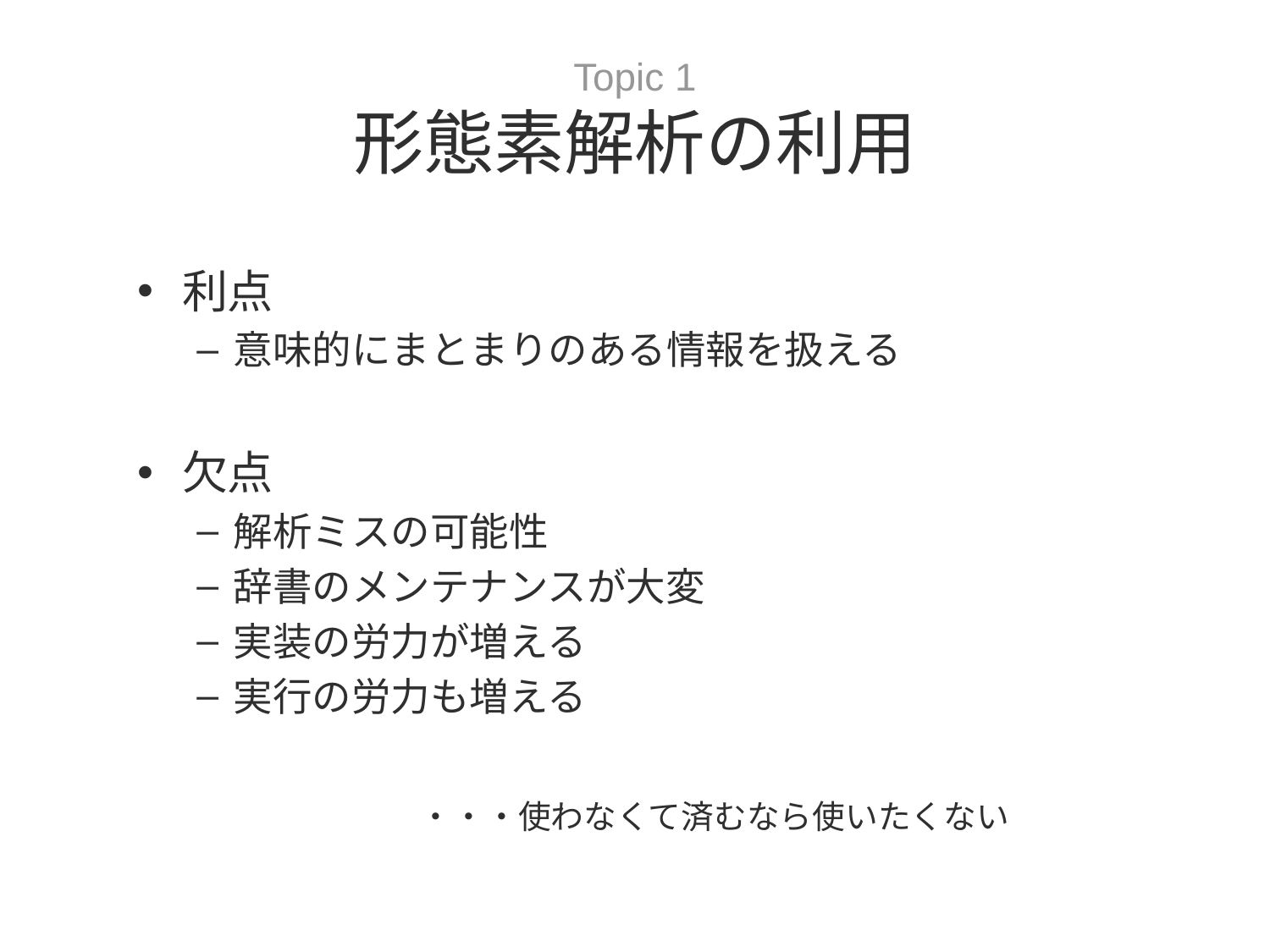

# Topic 1 形態素解析の利用
利点
意味的にまとまりのある情報を扱える

欠点
解析ミスの可能性
辞書のメンテナンスが大変
実装の労力が増える
実行の労力も増える

　　　　　・・・使わなくて済むなら使いたくない